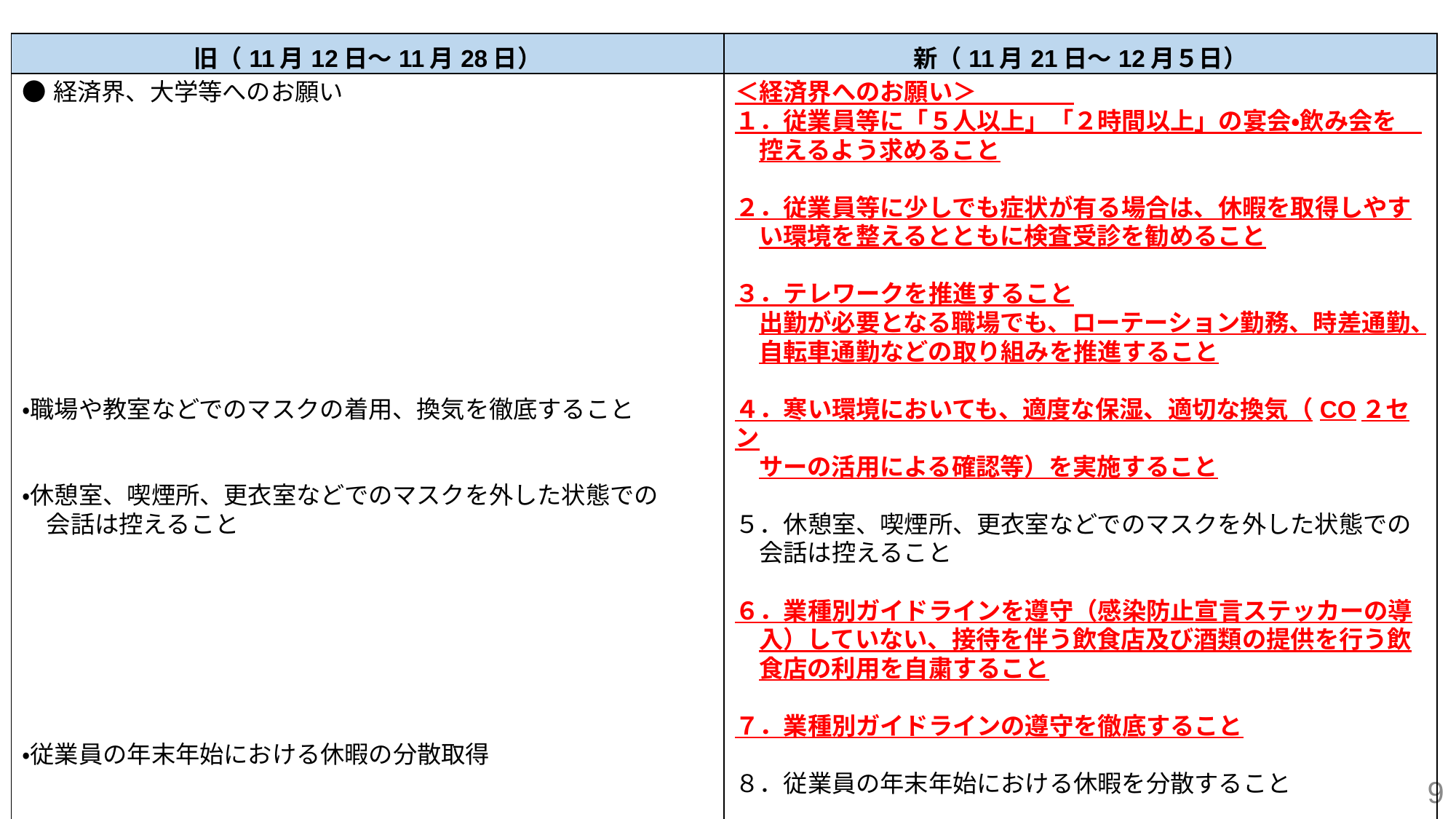

| 旧（11月12日～11月28日） | 新（11月21日～12月５日） |
| --- | --- |
| ●経済界、大学等へのお願い ・職場や教室などでのマスクの着用、換気を徹底すること ・休憩室、喫煙所、更衣室などでのマスクを外した状態での 　会話は控えること ・従業員の年末年始における休暇の分散取得 | ＜経済界へのお願い＞　　　　 １．従業員等に「５人以上」「２時間以上」の宴会・飲み会を　 　控えるよう求めること　 ２．従業員等に少しでも症状が有る場合は、休暇を取得しやす 　い環境を整えるとともに検査受診を勧めること ３．テレワークを推進すること 　出勤が必要となる職場でも、ローテーション勤務、時差通勤、 　自転車通勤などの取り組みを推進すること ４．寒い環境においても、適度な保湿、適切な換気（CO２セン 　サーの活用による確認等）を実施すること ５．休憩室、喫煙所、更衣室などでのマスクを外した状態での 　会話は控えること ６．業種別ガイドラインを遵守（感染防止宣言ステッカーの導 　入）していない、接待を伴う飲食店及び酒類の提供を行う飲 　食店の利用を自粛すること ７．業種別ガイドラインの遵守を徹底すること ８．従業員の年末年始における休暇を分散すること |

9